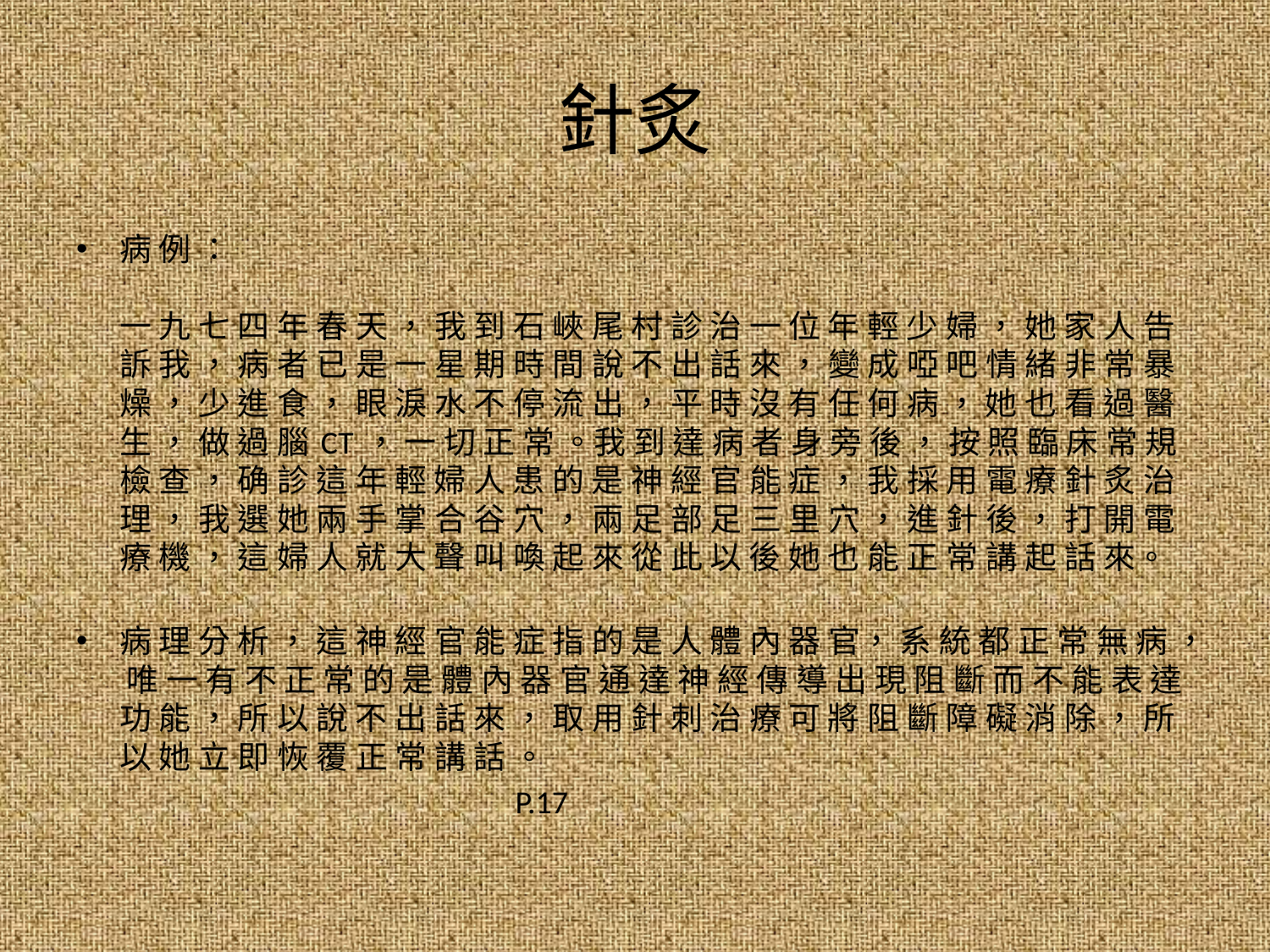

# 針炙
病 例 ：
一 九 七 四 年 春 天 ， 我 到 石 峽 尾 村 診 治 一 位 年 輕 少 婦 ， 她 家 人 告 訴 我 ， 病 者 已 是 一 星 期 時 間 說 不 出 話 來 ， 變 成 啞 吧 情 緒 非 常 暴 燥 ， 少 進 食 ， 眼 淚 水 不 停 流 出 ， 平 時 沒 有 任 何 病 ， 她 也 看 過 醫 生 ， 做 過 腦 CT ， 一 切 正 常 。我 到 達 病 者 身 旁 後 ， 按 照 臨 床 常 規檢 查 ， 确 診 這 年 輕 婦 人 患 的 是 神 經 官 能 症 ， 我 採 用 電 療 針 炙 治 理 ， 我 選 她 兩 手 掌 合 谷 穴 ， 兩 足 部 足 三 里 穴 ， 進 針 後 ， 打 開 電 療 機 ， 這 婦 人 就 大 聲 叫 喚 起 來 從 此 以 後 她 也 能 正 常 講 起 話 來。
病 理 分 析 ， 這 神 經 官 能 症 指 的 是 人 體 內 器 官， 系 統 都 正 常 無 病 ， 唯 一 有 不 正 常 的 是 體 內 器 官 通 達 神 經 傳 導 出 現 阻 斷 而 不 能 表 達 功 能 ， 所 以 說 不 出 話 來 ， 取 用 針 刺 治 療 可 將 阻 斷 障 礙 消 除 ， 所 以 她 立 即 恢 覆 正 常 講 話 。
                                                             P.17